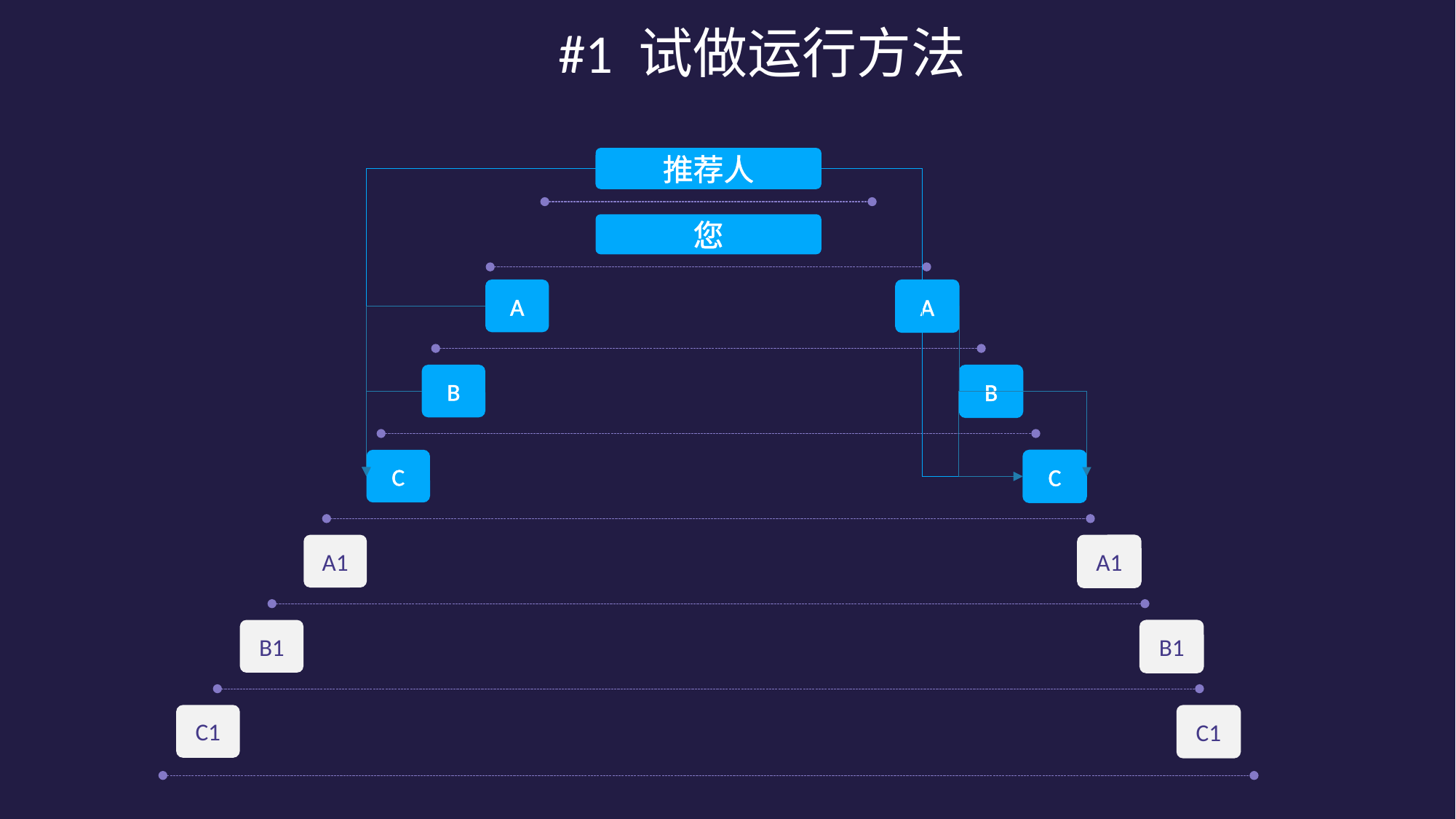

#1 试做运行方法
推荐人
您
A
A
B
B
C
C
A1
A1
B1
B1
C1
C1